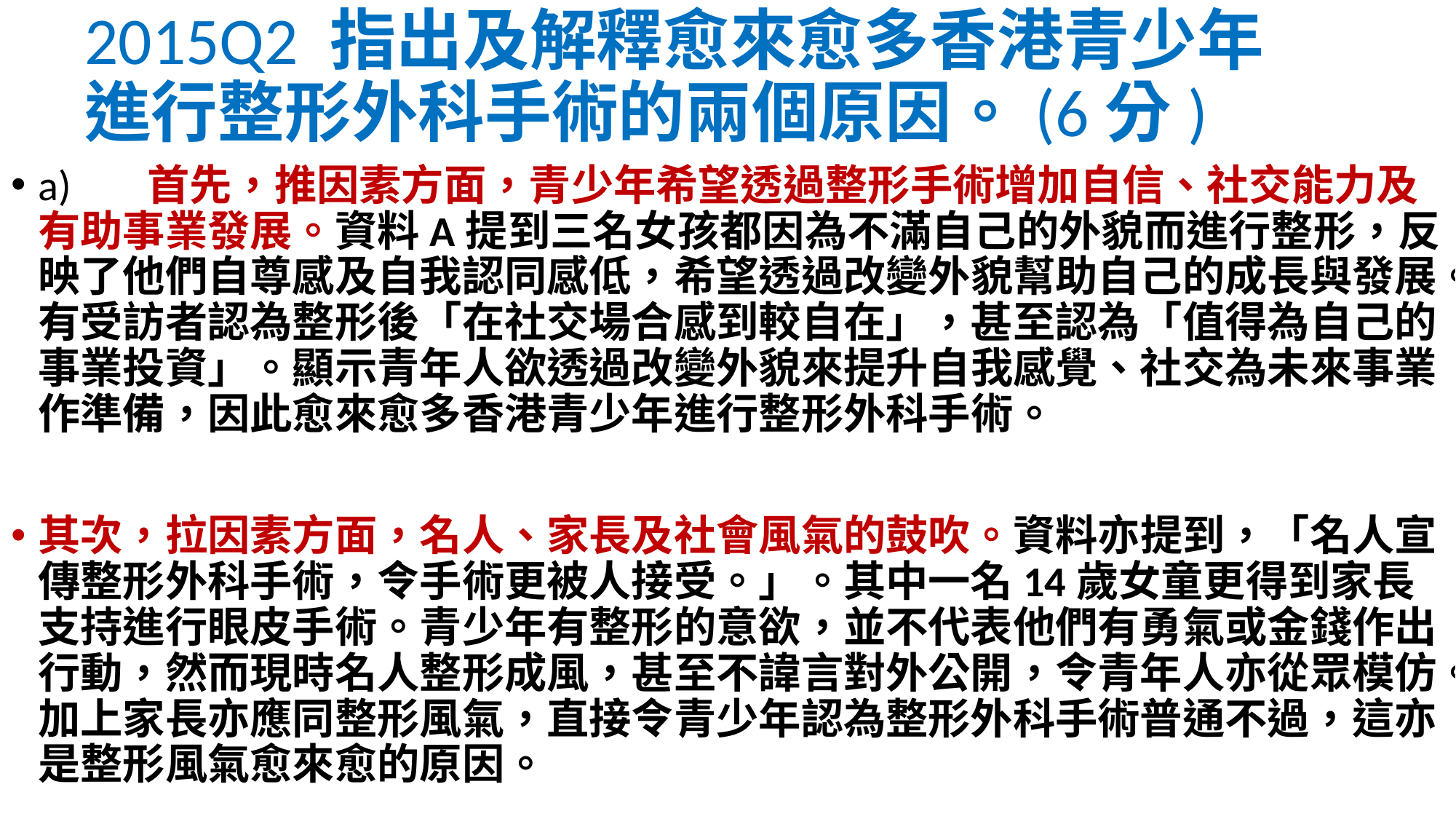

# 2015Q2 指出及解釋愈來愈多香港青少年進行整形外科手術的兩個原因。(6分)
a)	首先，推因素方面，青少年希望透過整形手術增加自信、社交能力及有助事業發展。資料A提到三名女孩都因為不滿自己的外貌而進行整形，反映了他們自尊感及自我認同感低，希望透過改變外貌幫助自己的成長與發展。有受訪者認為整形後「在社交場合感到較自在」，甚至認為「值得為自己的事業投資」。顯示青年人欲透過改變外貌來提升自我感覺、社交為未來事業作準備，因此愈來愈多香港青少年進行整形外科手術。

其次，拉因素方面，名人、家長及社會風氣的鼓吹。資料亦提到，「名人宣傳整形外科手術，令手術更被人接受。」。其中一名14歲女童更得到家長支持進行眼皮手術。青少年有整形的意欲，並不代表他們有勇氣或金錢作出行動，然而現時名人整形成風，甚至不諱言對外公開，令青年人亦從眾模仿。加上家長亦應同整形風氣，直接令青少年認為整形外科手術普通不過，這亦是整形風氣愈來愈的原因。